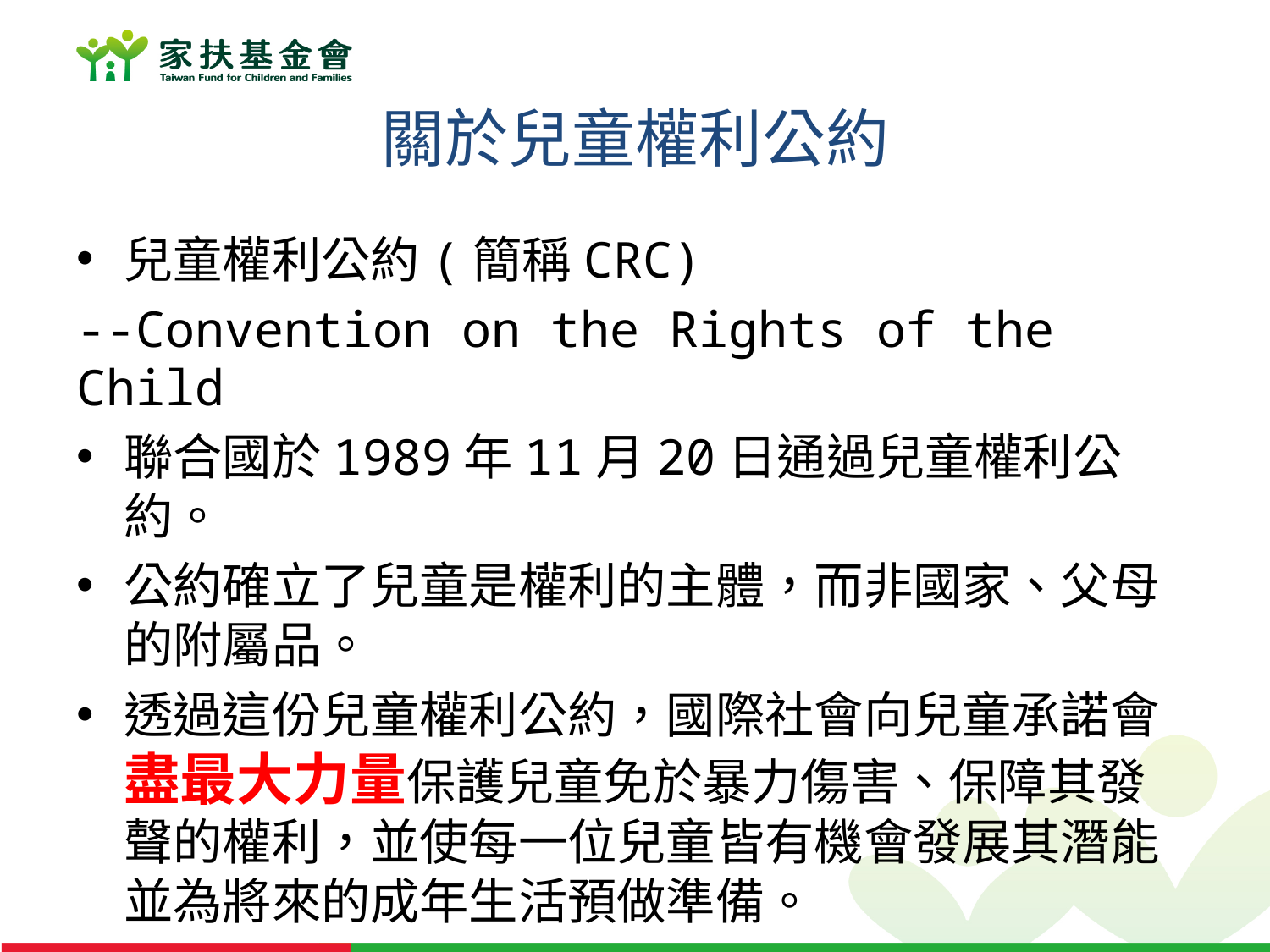

# 關於兒童權利公約
兒童權利公約(簡稱CRC)
--Convention on the Rights of the Child
聯合國於1989年11月20日通過兒童權利公約。
公約確立了兒童是權利的主體，而非國家、父母的附屬品。
透過這份兒童權利公約，國際社會向兒童承諾會盡最大力量保護兒童免於暴力傷害、保障其發聲的權利，並使每一位兒童皆有機會發展其潛能並為將來的成年生活預做準備。